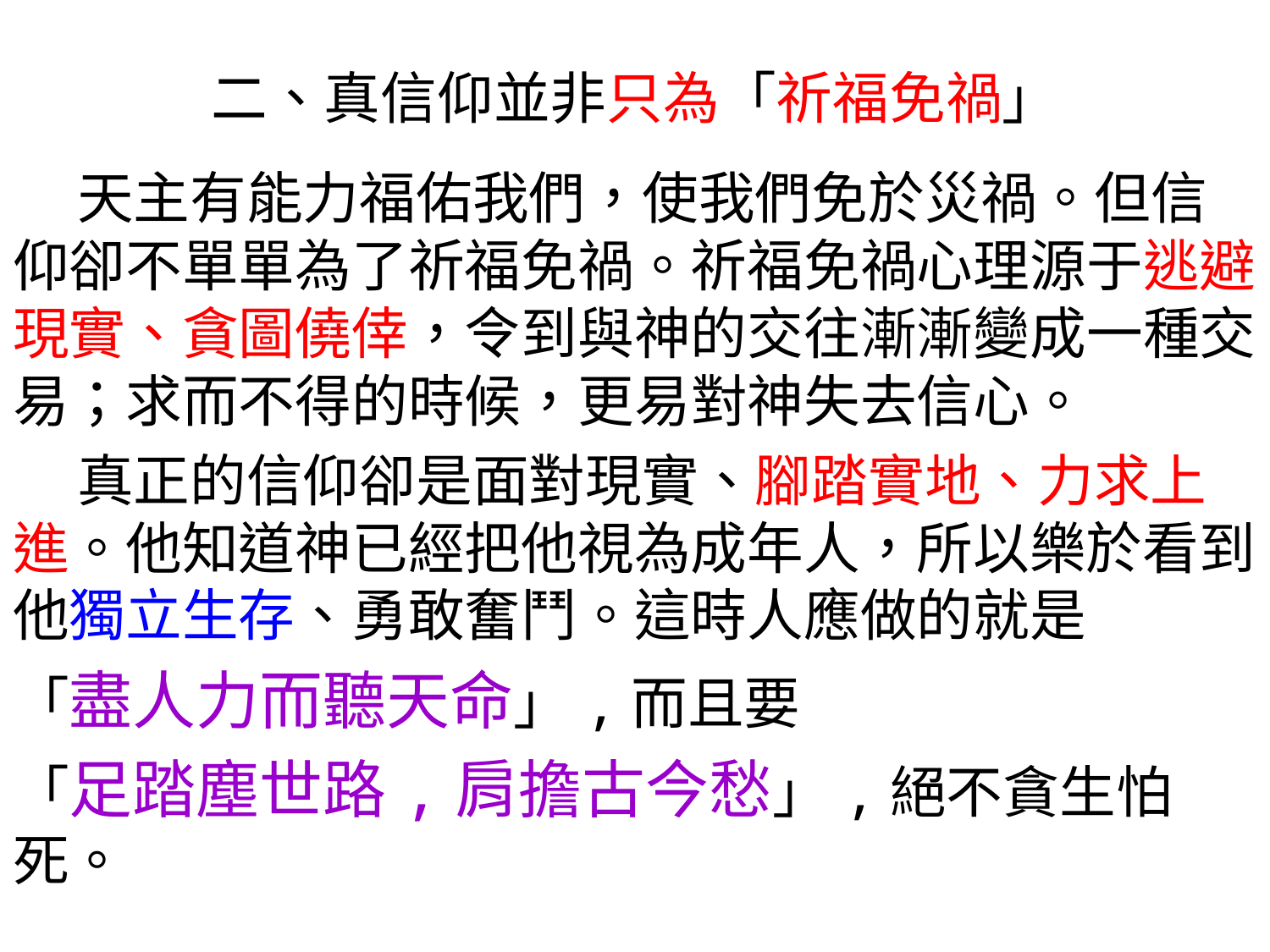

二、真信仰並非只為「祈福免禍」
    天主有能力福佑我們，使我們免於災禍。但信仰卻不單單為了祈福免禍。祈福免禍心理源于逃避現實、貪圖僥倖，令到與神的交往漸漸變成一種交易；求而不得的時候，更易對神失去信心。
    真正的信仰卻是面對現實、腳踏實地、力求上進。他知道神已經把他視為成年人，所以樂於看到他獨立生存、勇敢奮鬥。這時人應做的就是
「盡人力而聽天命」,而且要
「足踏塵世路,肩擔古今愁」,絕不貪生怕死。